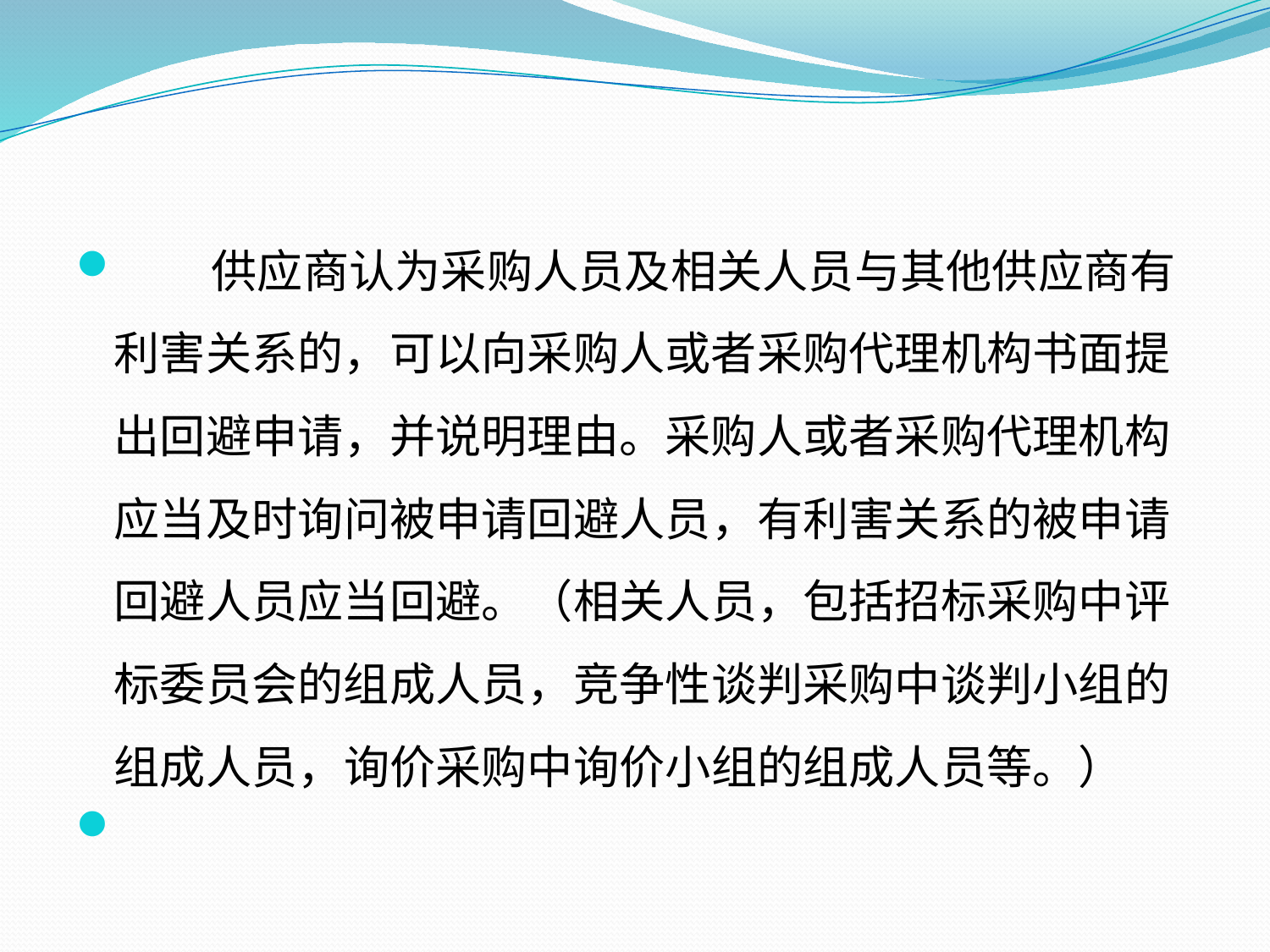

#
　　供应商认为采购人员及相关人员与其他供应商有利害关系的，可以向采购人或者采购代理机构书面提出回避申请，并说明理由。采购人或者采购代理机构应当及时询问被申请回避人员，有利害关系的被申请回避人员应当回避。（相关人员，包括招标采购中评标委员会的组成人员，竞争性谈判采购中谈判小组的组成人员，询价采购中询价小组的组成人员等。）